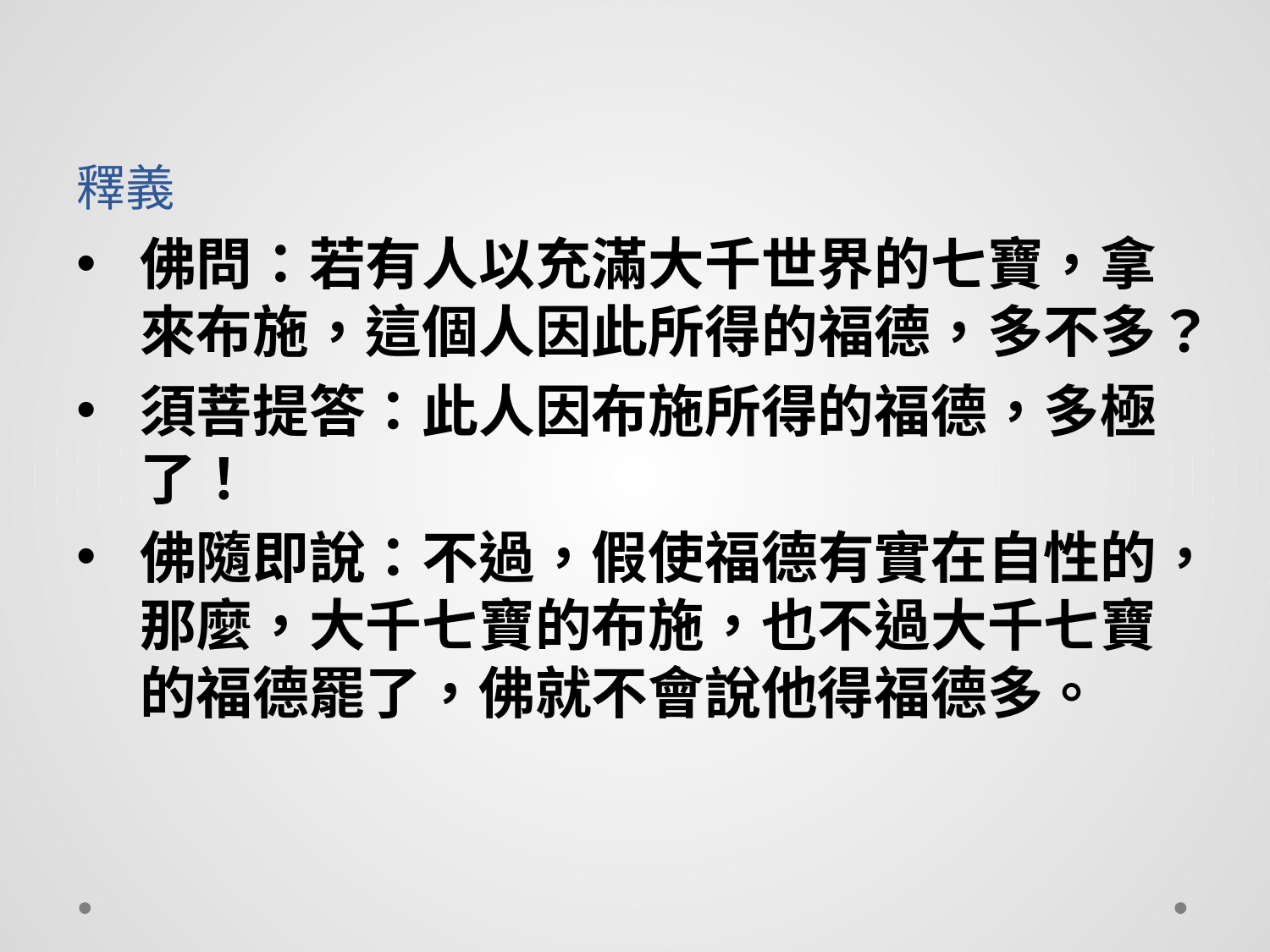

# 釋義
佛問：若有人以充滿大千世界的七寶，拿來布施，這個人因此所得的福德，多不多？
須菩提答：此人因布施所得的福德，多極了！
佛隨即說：不過，假使福德有實在自性的，那麼，大千七寶的布施，也不過大千七寶的福德罷了，佛就不會說他得福德多。